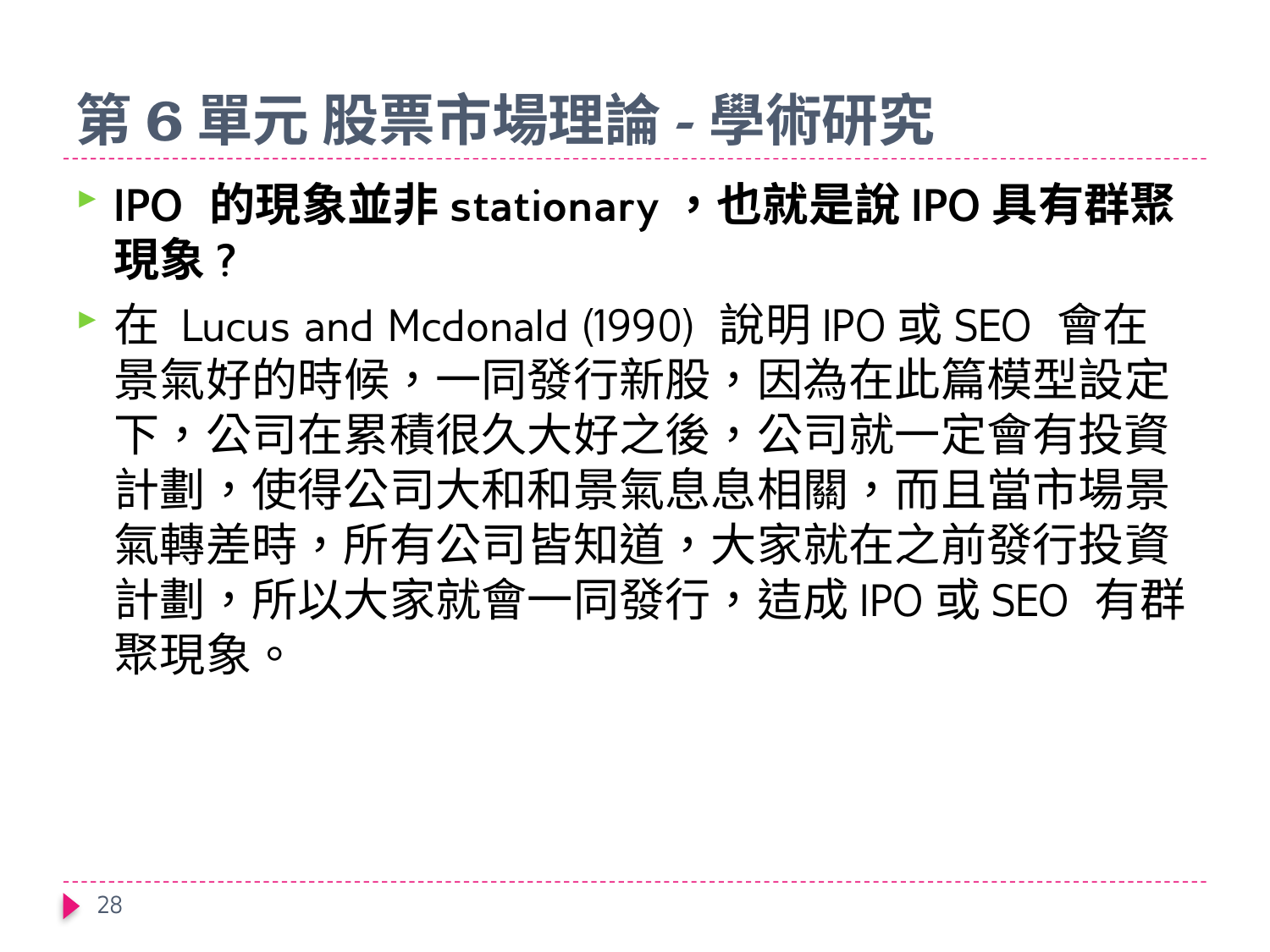

# 第6單元 股票市場理論-學術研究
IPO 的現象並非stationary，也就是說IPO具有群聚現象?
在 Lucus and Mcdonald (1990) 說明IPO或SEO 會在景氣好的時候，一同發行新股，因為在此篇模型設定下，公司在累積很久大好之後，公司就一定會有投資計劃，使得公司大和和景氣息息相關，而且當市場景氣轉差時，所有公司皆知道，大家就在之前發行投資計劃，所以大家就會一同發行，迼成IPO或SEO 有群聚現象。

28